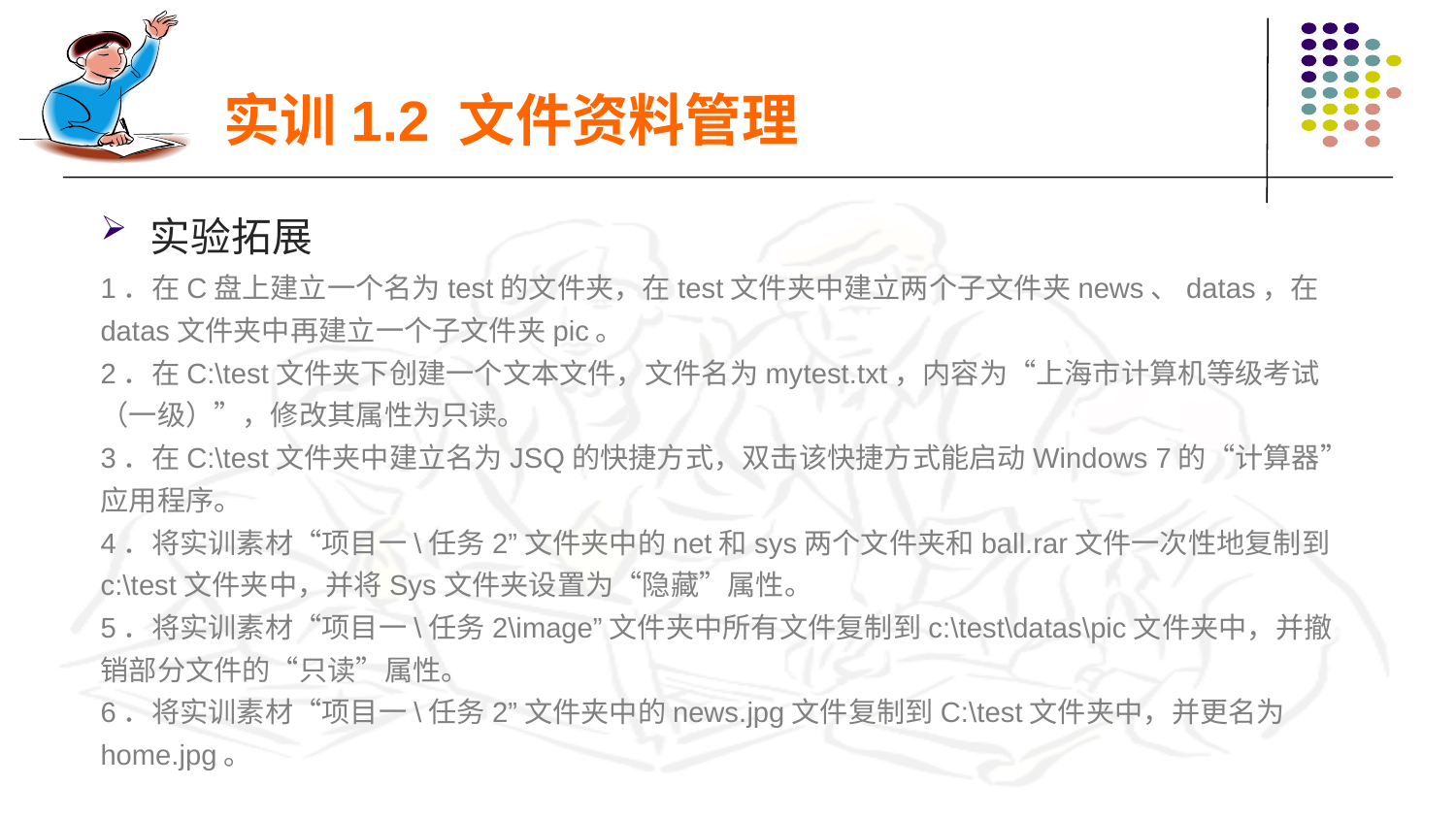

实训1.2 文件资料管理
 实验拓展
1．在C盘上建立一个名为test的文件夹，在test文件夹中建立两个子文件夹news、datas，在datas文件夹中再建立一个子文件夹pic。
2．在C:\test文件夹下创建一个文本文件，文件名为mytest.txt，内容为“上海市计算机等级考试（一级）”，修改其属性为只读。
3．在C:\test文件夹中建立名为JSQ的快捷方式，双击该快捷方式能启动Windows 7的“计算器”应用程序。
4．将实训素材“项目一\任务2”文件夹中的net和sys两个文件夹和ball.rar文件一次性地复制到c:\test文件夹中，并将Sys文件夹设置为“隐藏”属性。
5．将实训素材“项目一\任务2\image”文件夹中所有文件复制到c:\test\datas\pic文件夹中，并撤销部分文件的“只读”属性。
6．将实训素材“项目一\任务2”文件夹中的news.jpg文件复制到C:\test文件夹中，并更名为home.jpg。